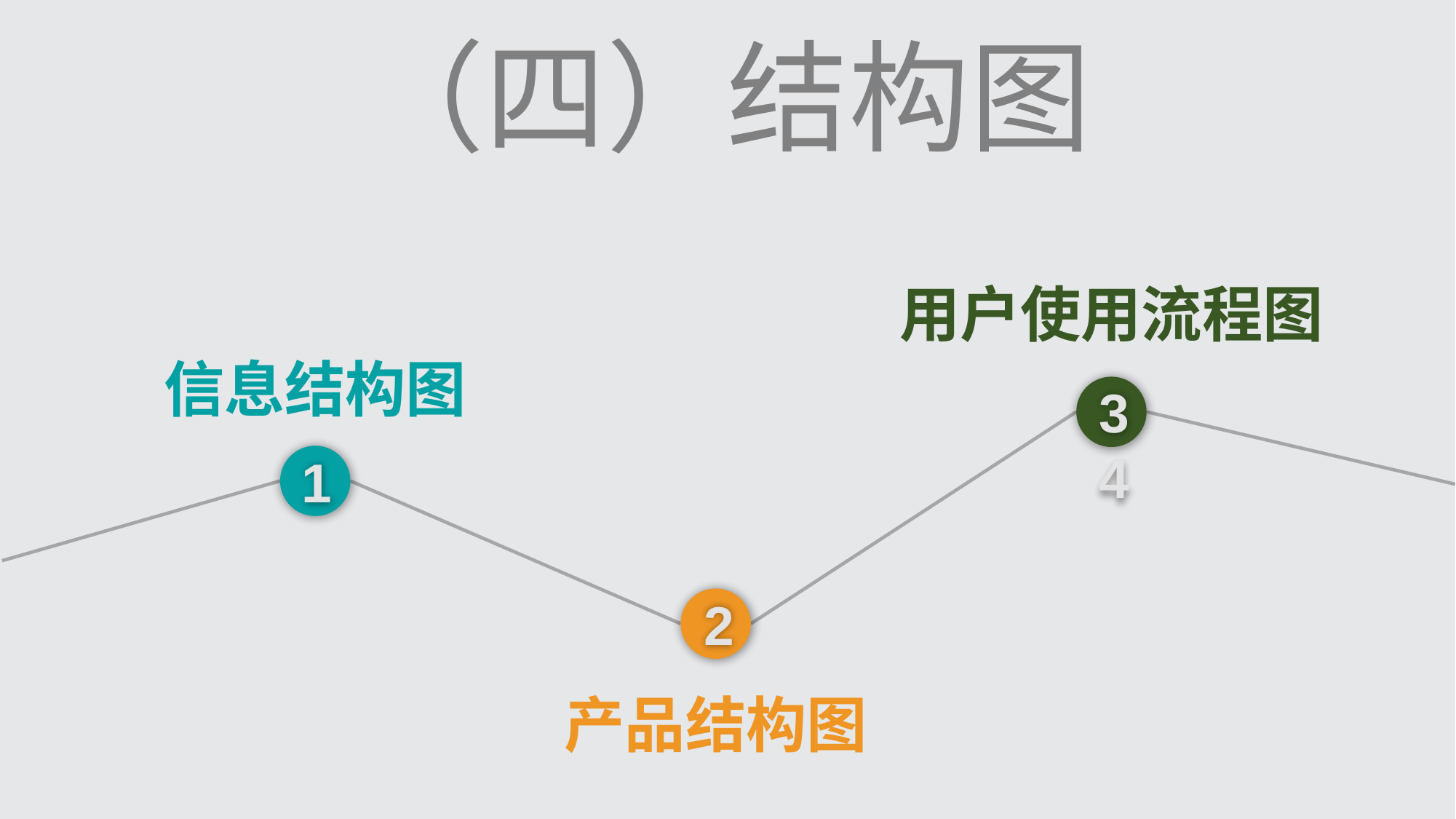

（四）结构图
用户使用流程图
信息结构图
34

1

2

产品结构图